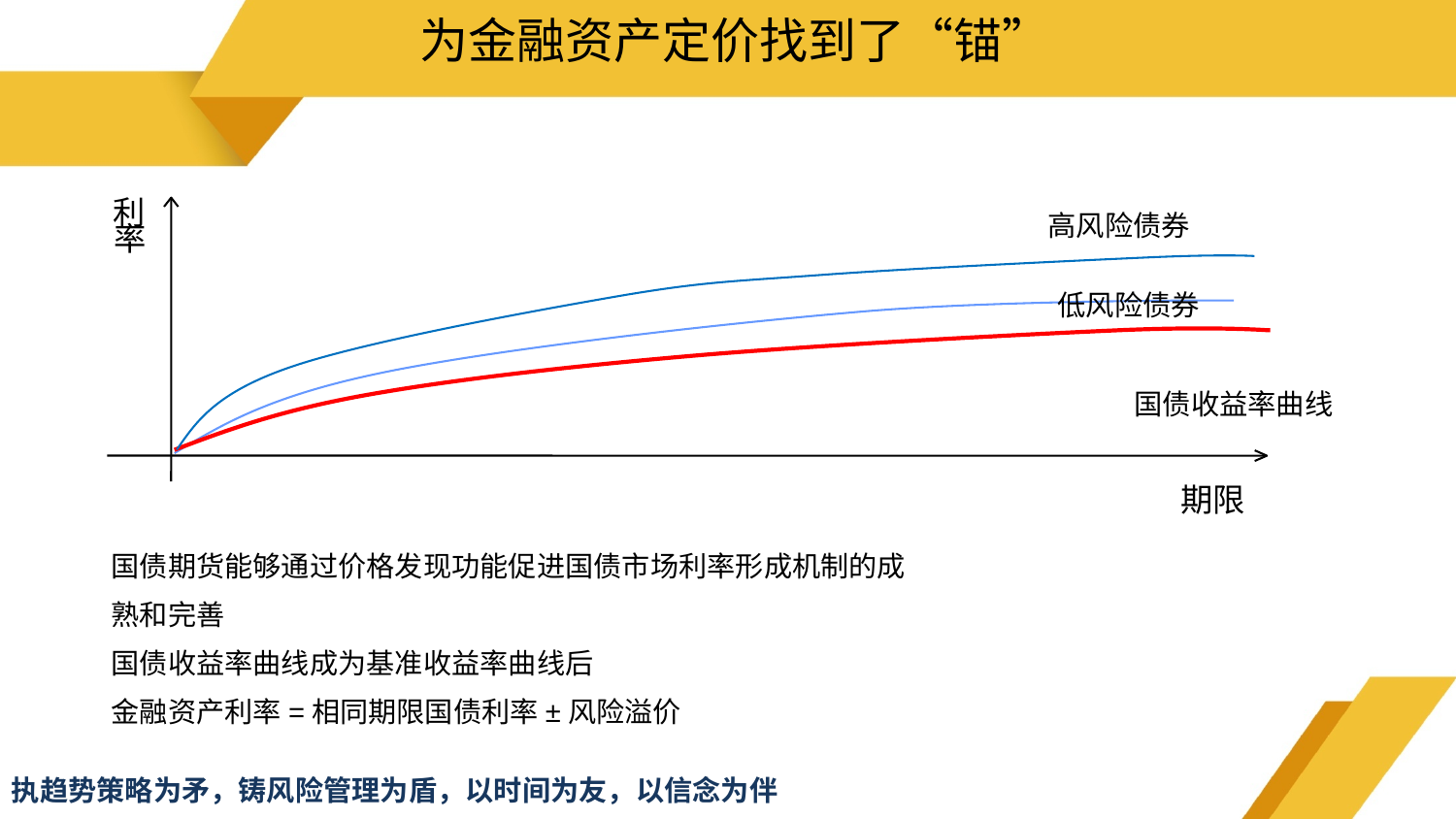

# 为金融资产定价找到了“锚”

利

高风险债券
率

			低风险债券

				国债收益率曲线

					期限
国债期货能够通过价格发现功能促进国债市场利率形成机制的成
熟和完善
国债收益率曲线成为基准收益率曲线后
金融资产利率=相同期限国债利率±风险溢价